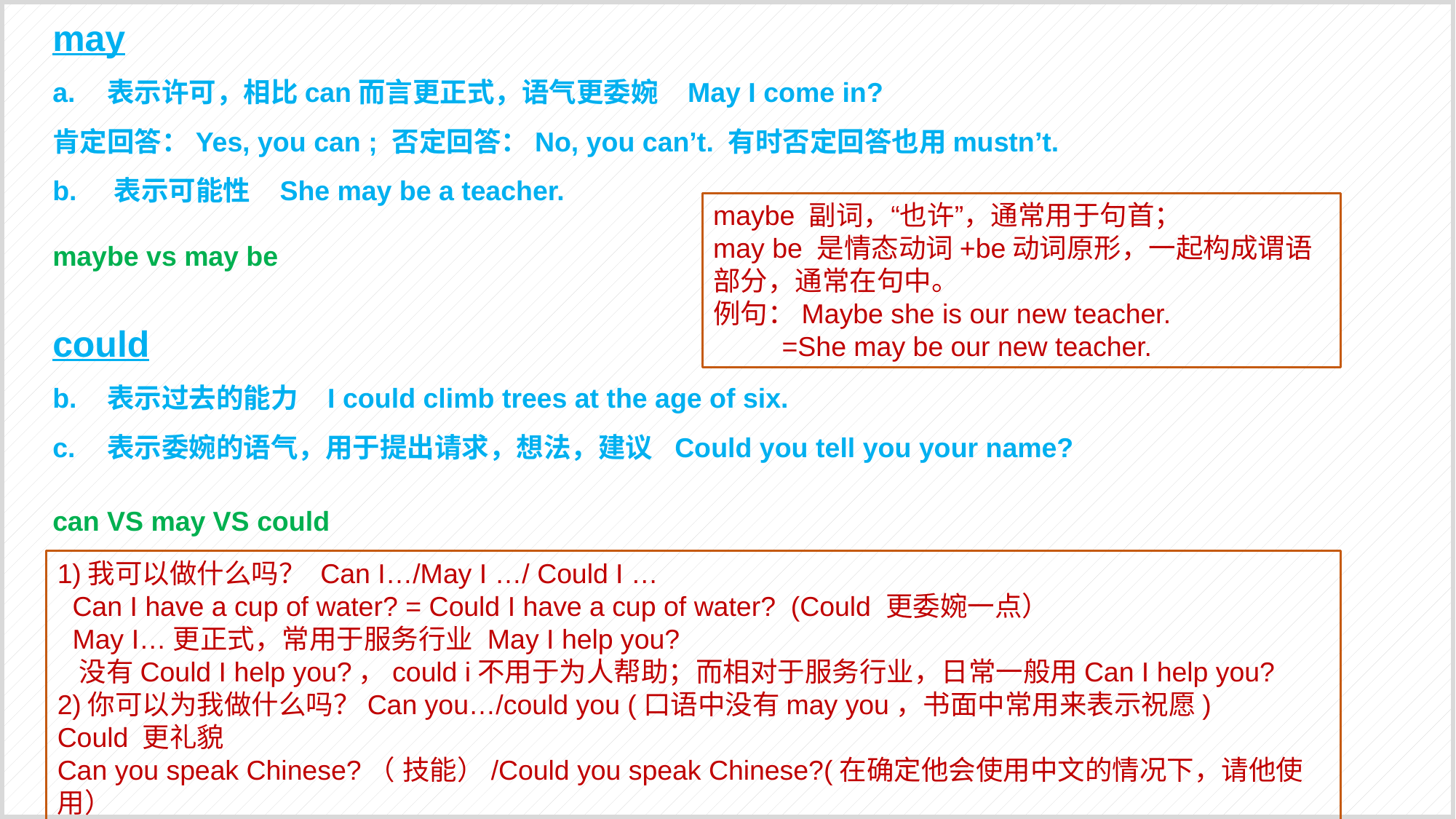

may
表示许可，相比can而言更正式，语气更委婉   May I come in?
肯定回答：Yes, you can ; 否定回答：No, you can’t. 有时否定回答也用mustn’t.
b.    表示可能性   She may be a teacher.

maybe vs may be

could
表示过去的能力   I could climb trees at the age of six.
表示委婉的语气，用于提出请求，想法，建议  Could you tell you your name?

can VS may VS could

maybe 副词，“也许”，通常用于句首；
may be 是情态动词+be动词原形，一起构成谓语部分，通常在句中。
例句：Maybe she is our new teacher.
         =She may be our new teacher.
1)我可以做什么吗？ Can I…/May I …/ Could I …
  Can I have a cup of water? = Could I have a cup of water?  (Could 更委婉一点）
  May I…更正式，常用于服务行业 May I help you?
  没有Could I help you?，could i不用于为人帮助；而相对于服务行业，日常一般用Can I help you?
2)你可以为我做什么吗？Can you…/could you (口语中没有may you，书面中常用来表示祝愿)
Could 更礼貌
Can you speak Chinese?（ 技能）/Could you speak Chinese?(在确定他会使用中文的情况下，请他使用）